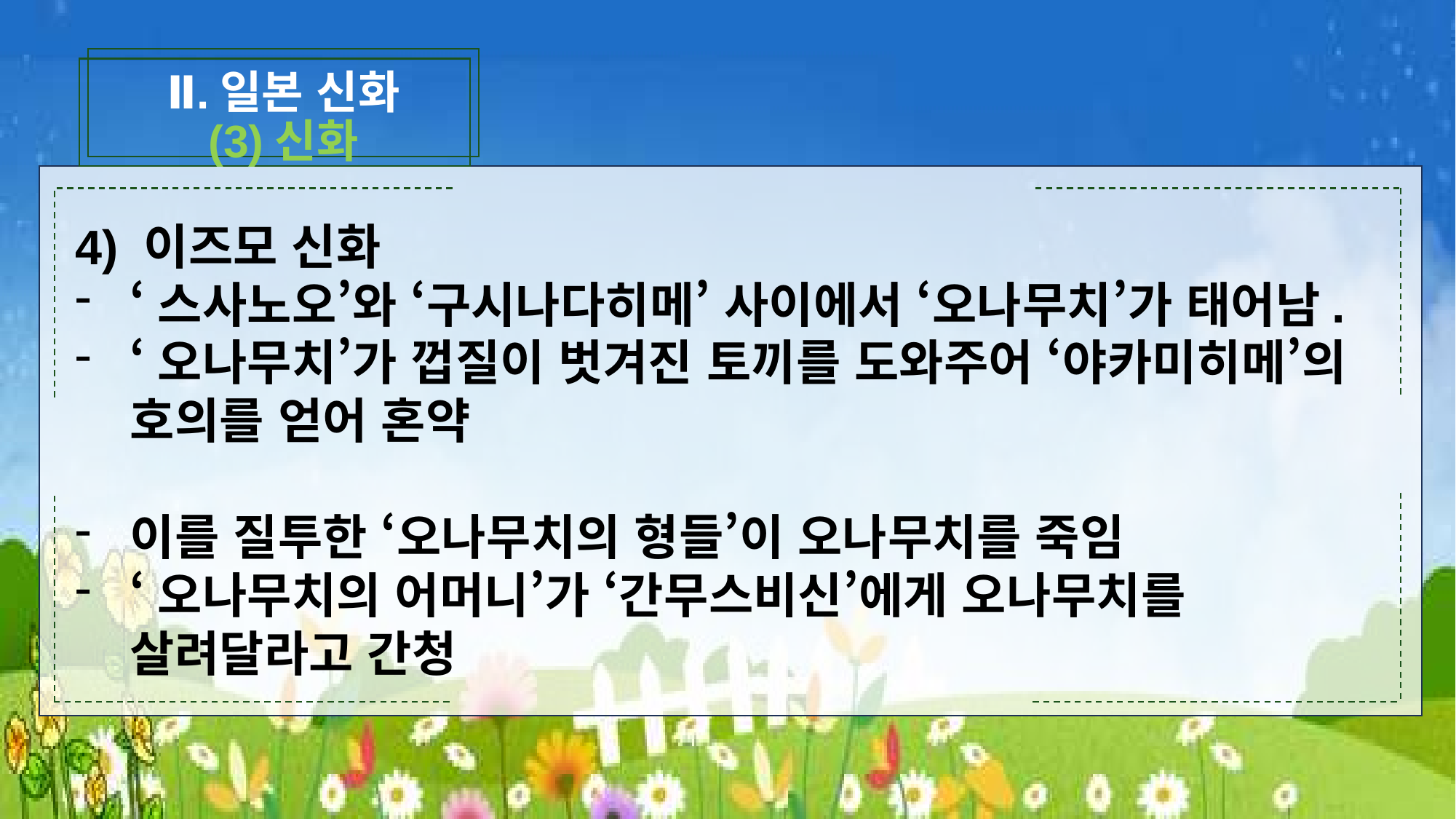

Ⅱ.일본 신화
(3)신화

4) 이즈모 신화
‘스사노오’와 ‘구시나다히메’ 사이에서 ‘오나무치’가 태어남.
‘오나무치’가 껍질이 벗겨진 토끼를 도와주어 ‘야카미히메’의 호의를 얻어 혼약

이를 질투한 ‘오나무치의 형들’이 오나무치를 죽임
‘오나무치의 어머니’가 ‘간무스비신’에게 오나무치를 살려달라고 간청